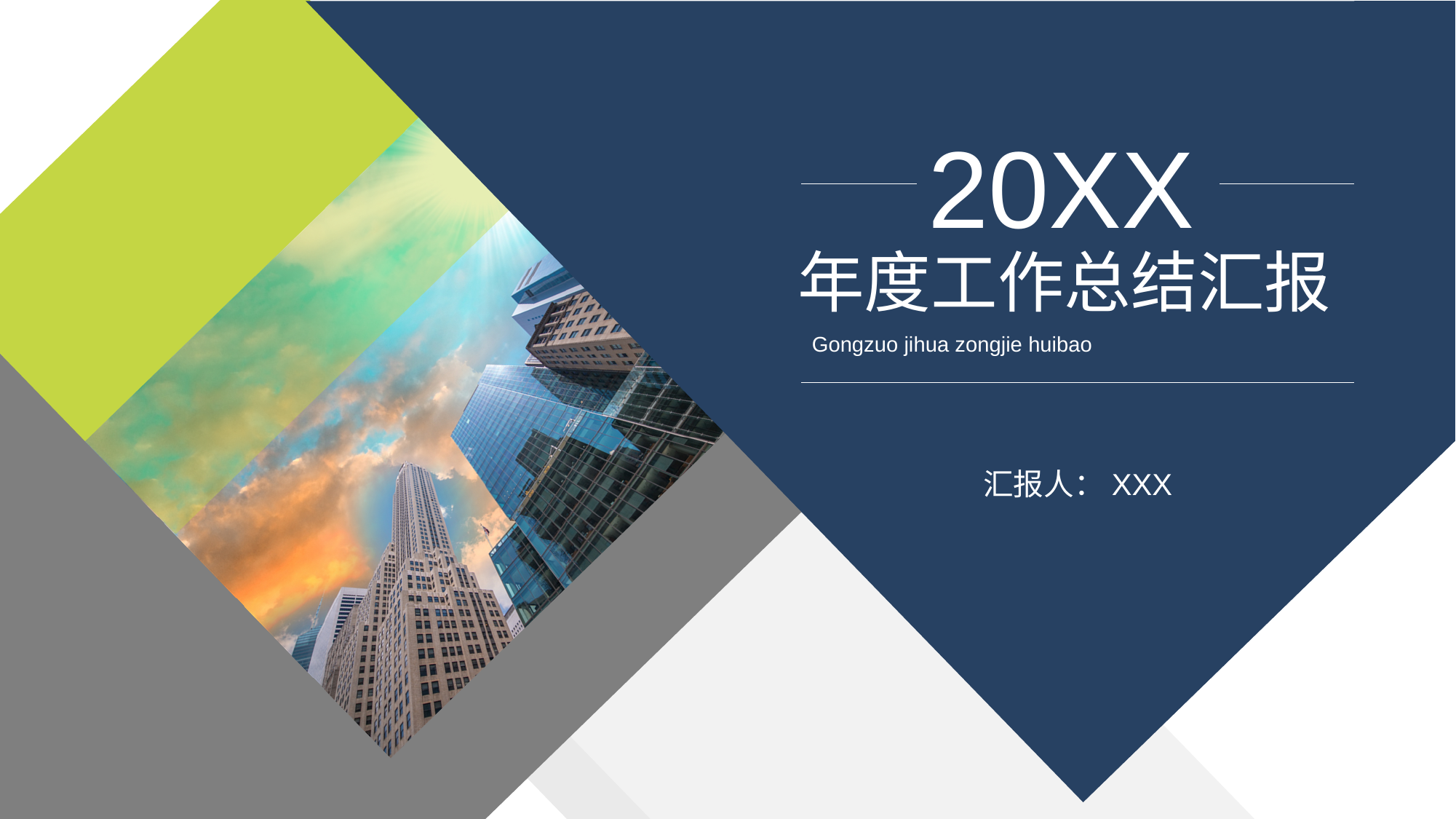

20XX

年度工作总结汇报

Gongzuo jihua zongjie huibao

汇报人：XXX